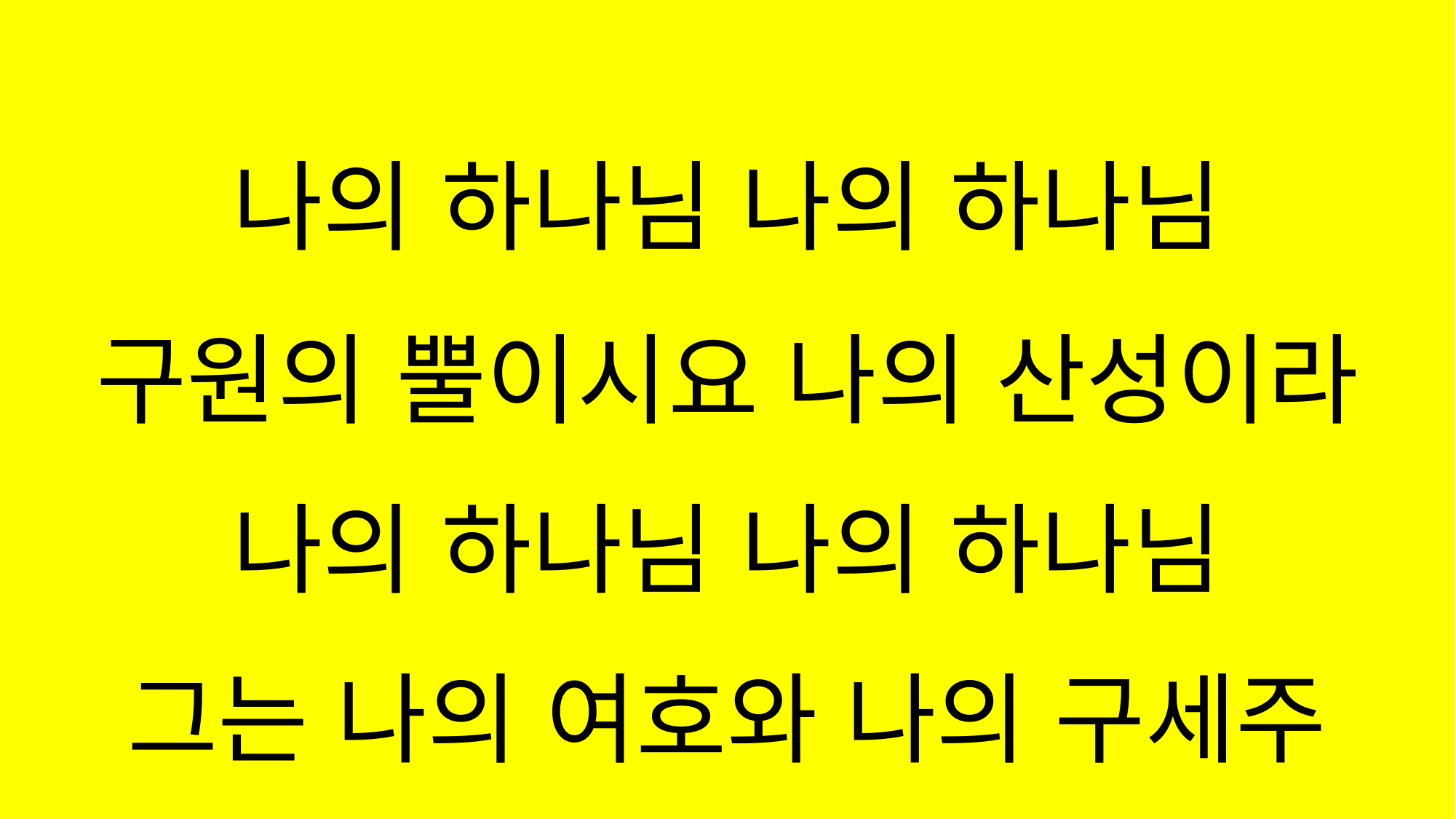

#
나의 하나님 나의 하나님

구원의 뿔이시요 나의 산성이라

나의 하나님 나의 하나님

그는 나의 여호와 나의 구세주